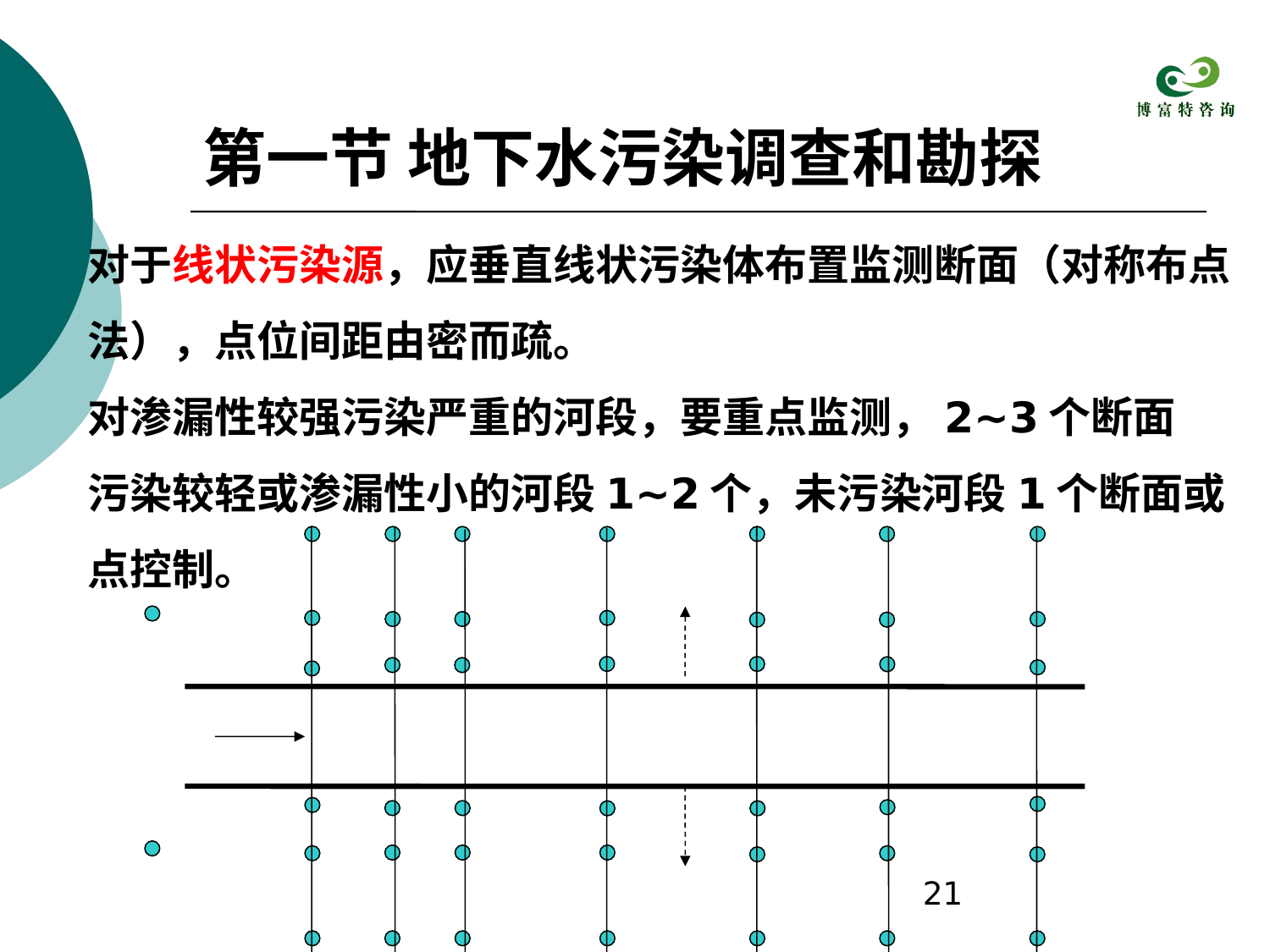

第一节 地下水污染调查和勘探
对于线状污染源，应垂直线状污染体布置监测断面（对称布点法），点位间距由密而疏。
对渗漏性较强污染严重的河段，要重点监测，2~3个断面
污染较轻或渗漏性小的河段1~2个，未污染河段1个断面或点控制。

21